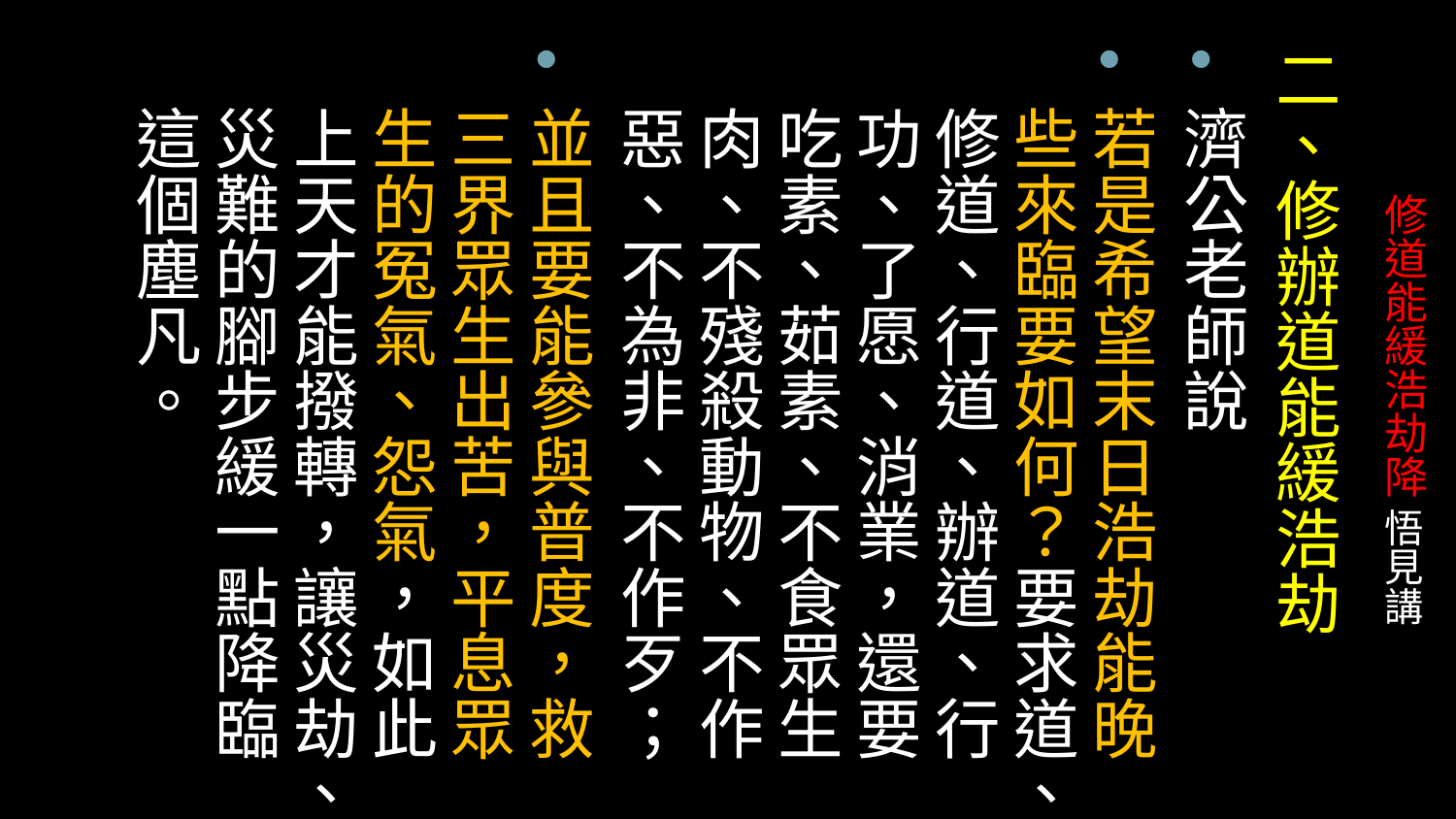

# 修道能緩浩劫降 悟見講
二、修辦道能緩浩劫
濟公老師說
若是希望末日浩劫能晚些來臨要如何？要求道、修道、行道、辦道、行功、了愿、消業，還要吃素、茹素、不食眾生肉、不殘殺動物、不作惡、不為非、不作歹；
並且要能參與普度，救三界眾生出苦，平息眾生的冤氣、怨氣，如此上天才能撥轉，讓災劫、災難的腳步緩一點降臨這個塵凡。